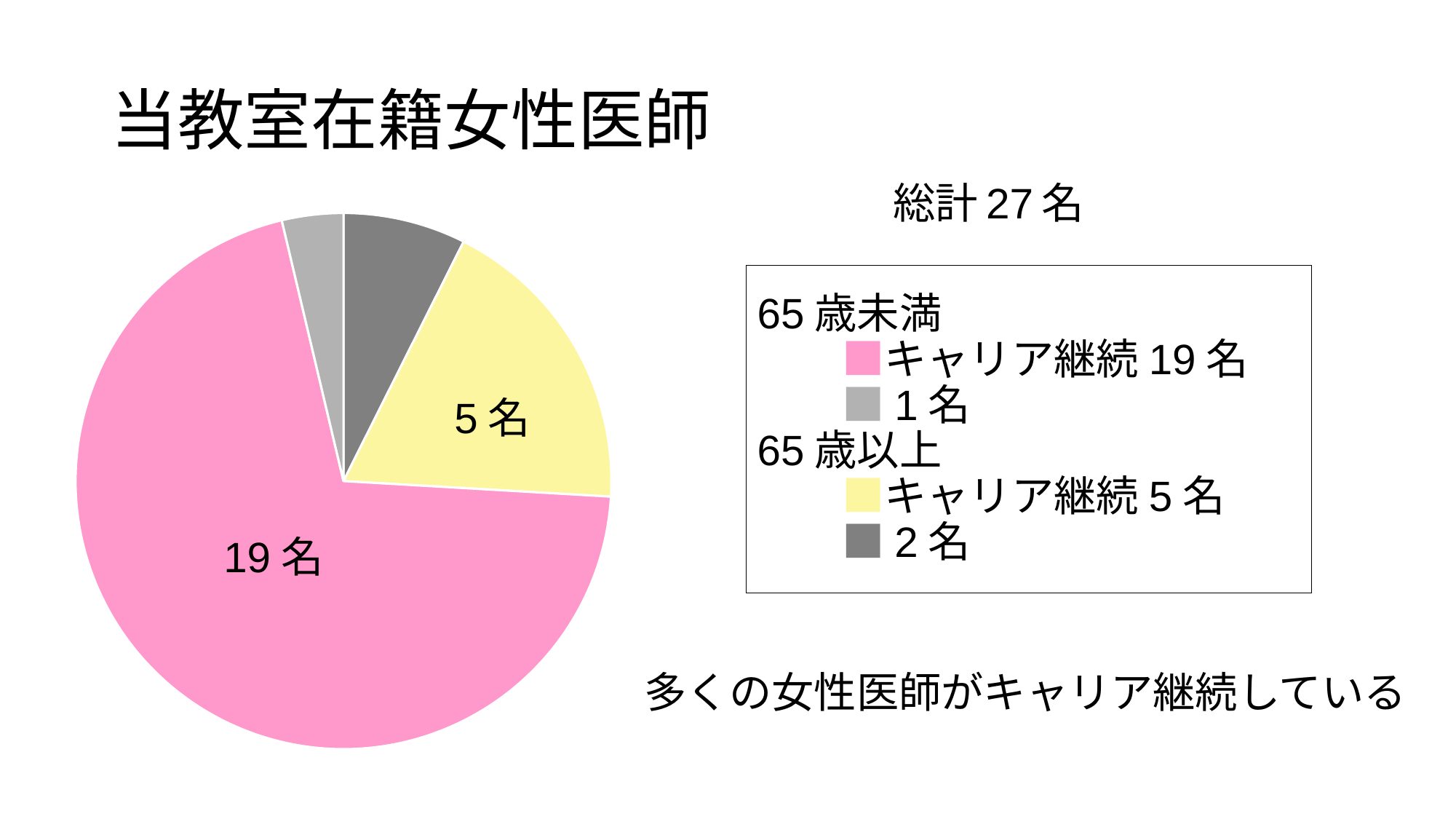

# 当教室在籍女性医師
総計27名

### Chart

| Category | 列1 |
|---|---|
| 65 歳以上 | 2.0 |
| 65歳未満 | 5.0 |
| 第 3 四半期 | 19.0 |
| 第 4 四半期 | 1.0 |
65歳未満
　　■キャリア継続19名
　　■1名
65歳以上
　　■キャリア継続5名
　　■2名

5名
19名
多くの女性医師がキャリア継続している